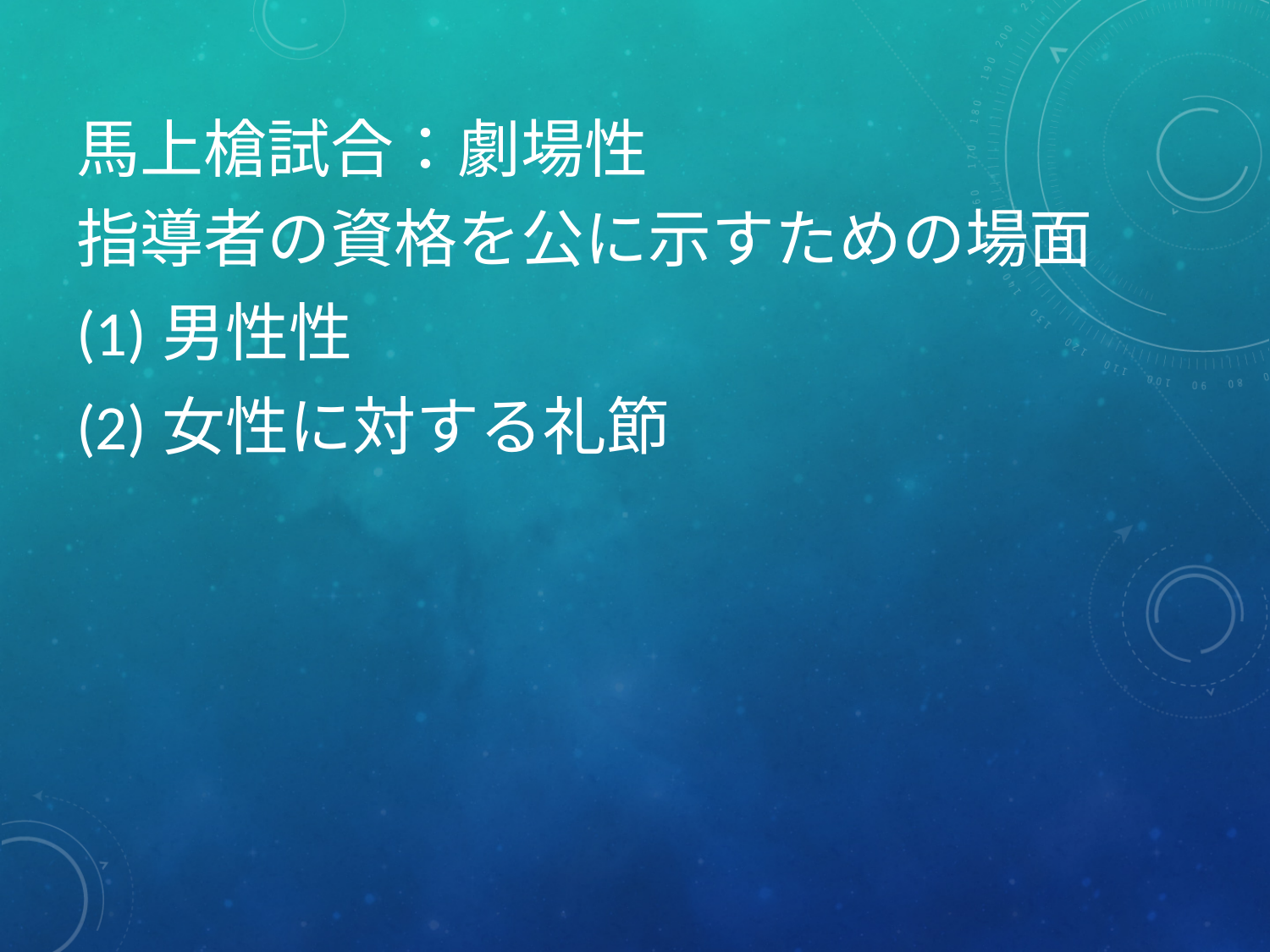

# 馬上槍試合：劇場性
指導者の資格を公に示すための場面
(1)男性性
(2)女性に対する礼節